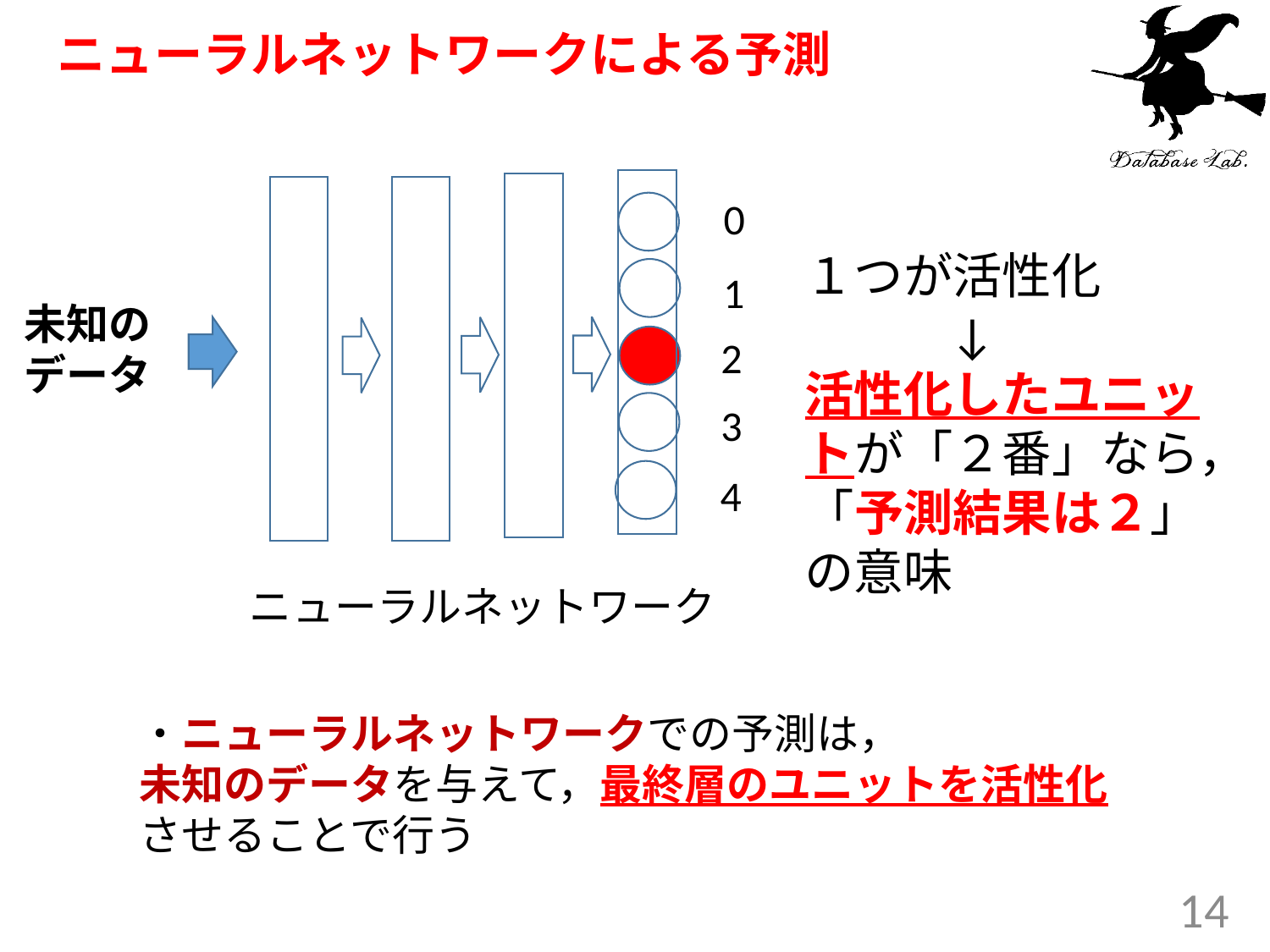

# ニューラルネットワークによる予測

0

１つが活性化
             ↓
活性化したユニットが「２番」なら，
「予測結果は２」
の意味

1
未知の
データ

2

3

4
ニューラルネットワーク
・ニューラルネットワークでの予測は，
未知のデータを与えて，最終層のユニットを活性化
させることで行う
14